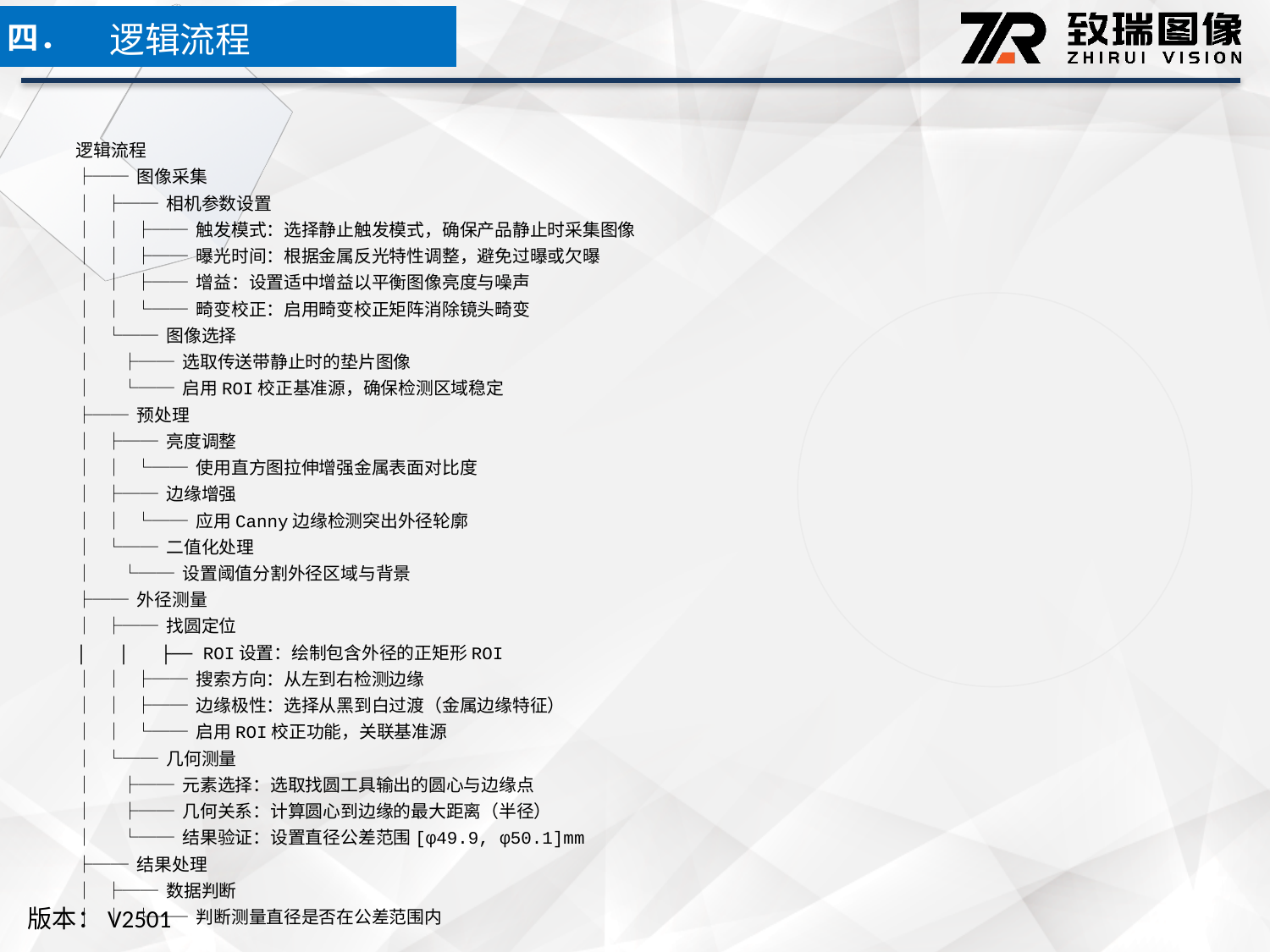

逻辑流程
四．

逻辑流程
├── 图像采集
│   ├── 相机参数设置
│   │   ├── 触发模式：选择静止触发模式，确保产品静止时采集图像
│   │   ├── 曝光时间：根据金属反光特性调整，避免过曝或欠曝
│   │   ├── 增益：设置适中增益以平衡图像亮度与噪声
│   │   └── 畸变校正：启用畸变校正矩阵消除镜头畸变
│   └── 图像选择
│       ├── 选取传送带静止时的垫片图像
│       └── 启用ROI校正基准源，确保检测区域稳定
├── 预处理
│   ├── 亮度调整
│   │   └── 使用直方图拉伸增强金属表面对比度
│   ├── 边缘增强
│   │   └── 应用Canny边缘检测突出外径轮廓
│   └── 二值化处理
│       └── 设置阈值分割外径区域与背景
├── 外径测量
│   ├── 找圆定位
│   │   ├── ROI设置：绘制包含外径的正矩形ROI
│   │   ├── 搜索方向：从左到右检测边缘
│   │   ├── 边缘极性：选择从黑到白过渡（金属边缘特征）
│   │   └── 启用ROI校正功能，关联基准源
│   └── 几何测量
│       ├── 元素选择：选取找圆工具输出的圆心与边缘点
│       ├── 几何关系：计算圆心到边缘的最大距离（半径）
│       └── 结果验证：设置直径公差范围[φ49.9, φ50.1]mm
├── 结果处理
│   ├── 数据判断
│   │   └── 判断测量直径是否在公差范围内